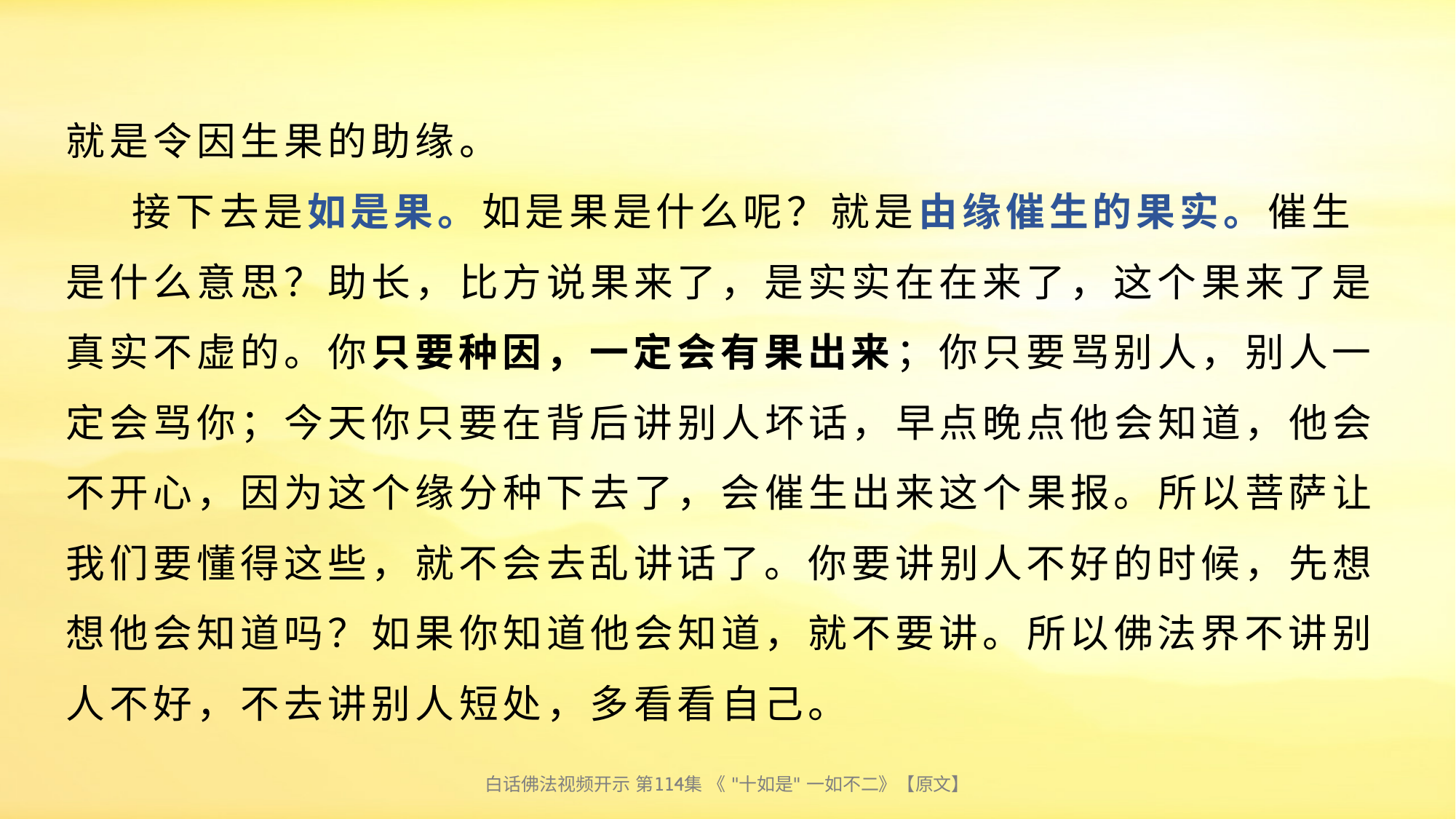

# 就是令因生果的助缘。 接下去是如是果。如是果是什么呢？就是由缘催生的果实。催生是什么意思？助长，比方说果来了，是实实在在来了，这个果来了是真实不虚的。你只要种因，一定会有果出来；你只要骂别人，别人一定会骂你；今天你只要在背后讲别人坏话，早点晚点他会知道，他会不开心，因为这个缘分种下去了，会催生出来这个果报。所以菩萨让我们要懂得这些，就不会去乱讲话了。你要讲别人不好的时候，先想想他会知道吗？如果你知道他会知道，就不要讲。所以佛法界不讲别人不好，不去讲别人短处，多看看自己。
白话佛法视频开示 第114集 《 "十如是" 一如不二》【原文】